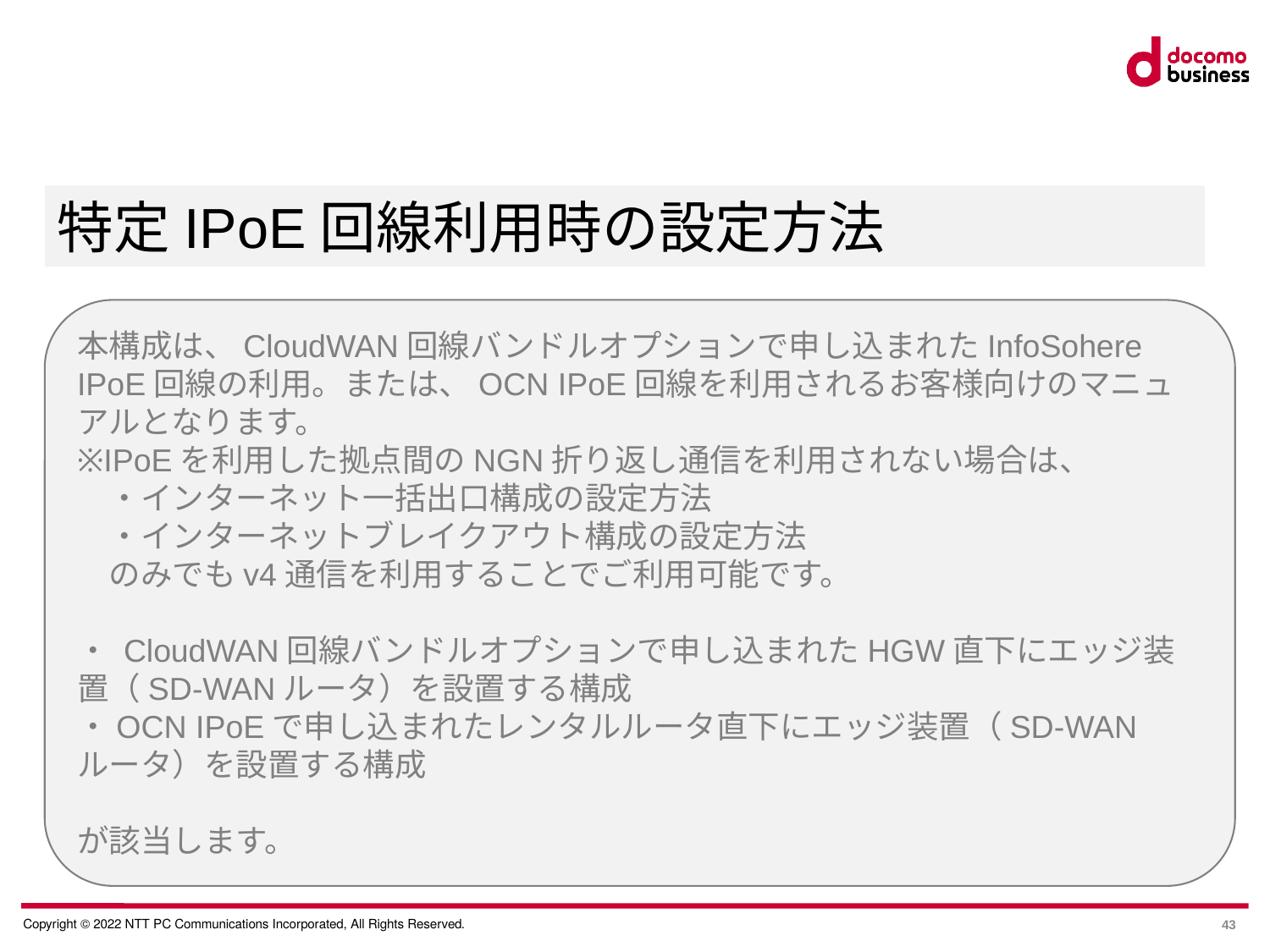

特定IPoE回線利用時の設定方法
本構成は、CloudWAN回線バンドルオプションで申し込まれたInfoSohere IPoE回線の利用。または、OCN IPoE回線を利用されるお客様向けのマニュアルとなります。
※IPoEを利用した拠点間のNGN折り返し通信を利用されない場合は、
　・インターネット一括出口構成の設定方法
　・インターネットブレイクアウト構成の設定方法
　のみでもv4通信を利用することでご利用可能です。

・ CloudWAN回線バンドルオプションで申し込まれたHGW直下にエッジ装置（SD-WANルータ）を設置する構成
・OCN IPoEで申し込まれたレンタルルータ直下にエッジ装置（SD-WANルータ）を設置する構成

が該当します。